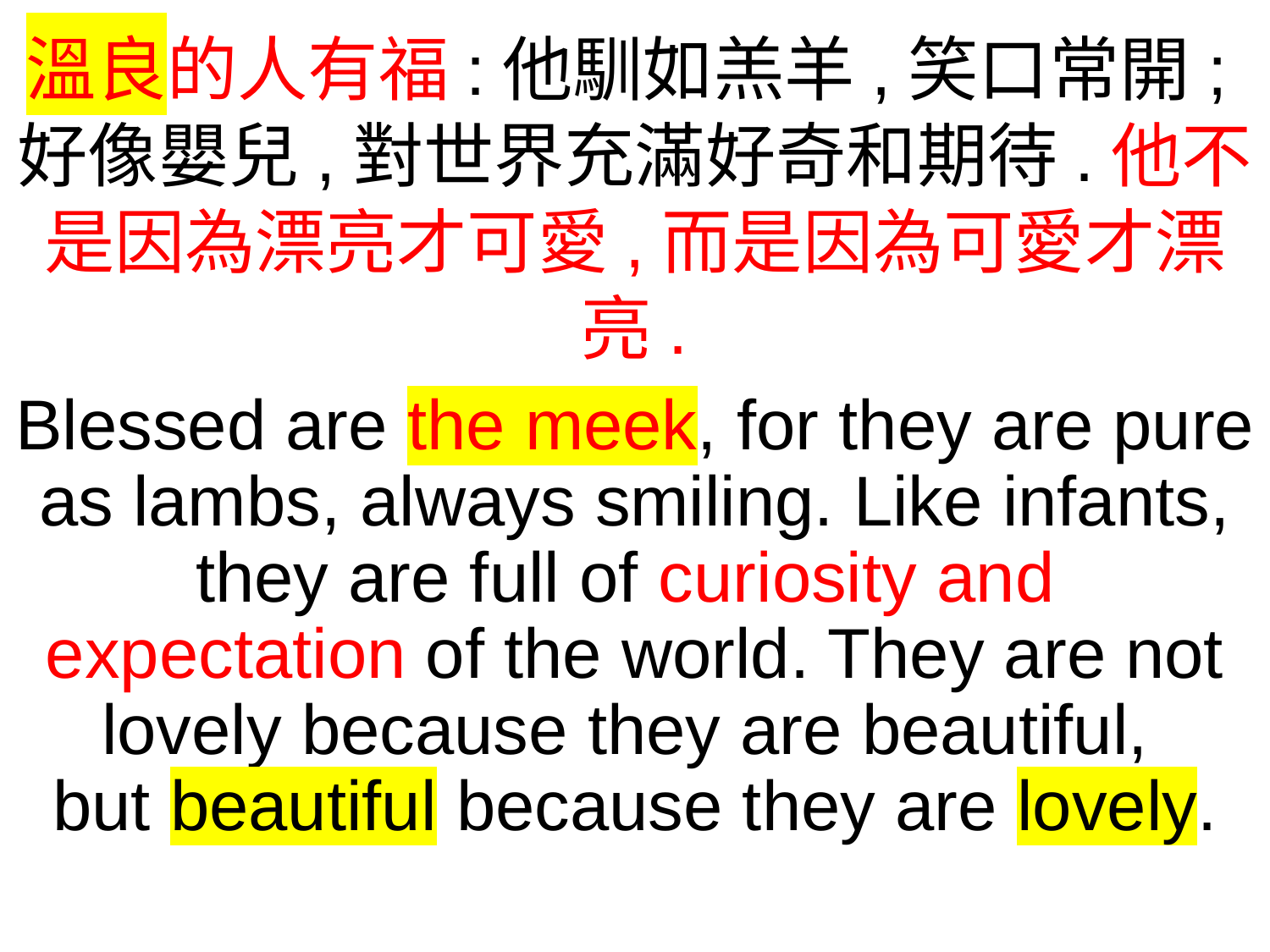

溫良的人有福:他馴如羔羊,笑口常開;好像嬰兒,對世界充滿好奇和期待.他不是因為漂亮才可愛,而是因為可愛才漂亮.
Blessed are the meek, for they are pure as lambs, always smiling. Like infants, they are full of curiosity and
expectation of the world. They are not lovely because they are beautiful,
but beautiful because they are lovely.